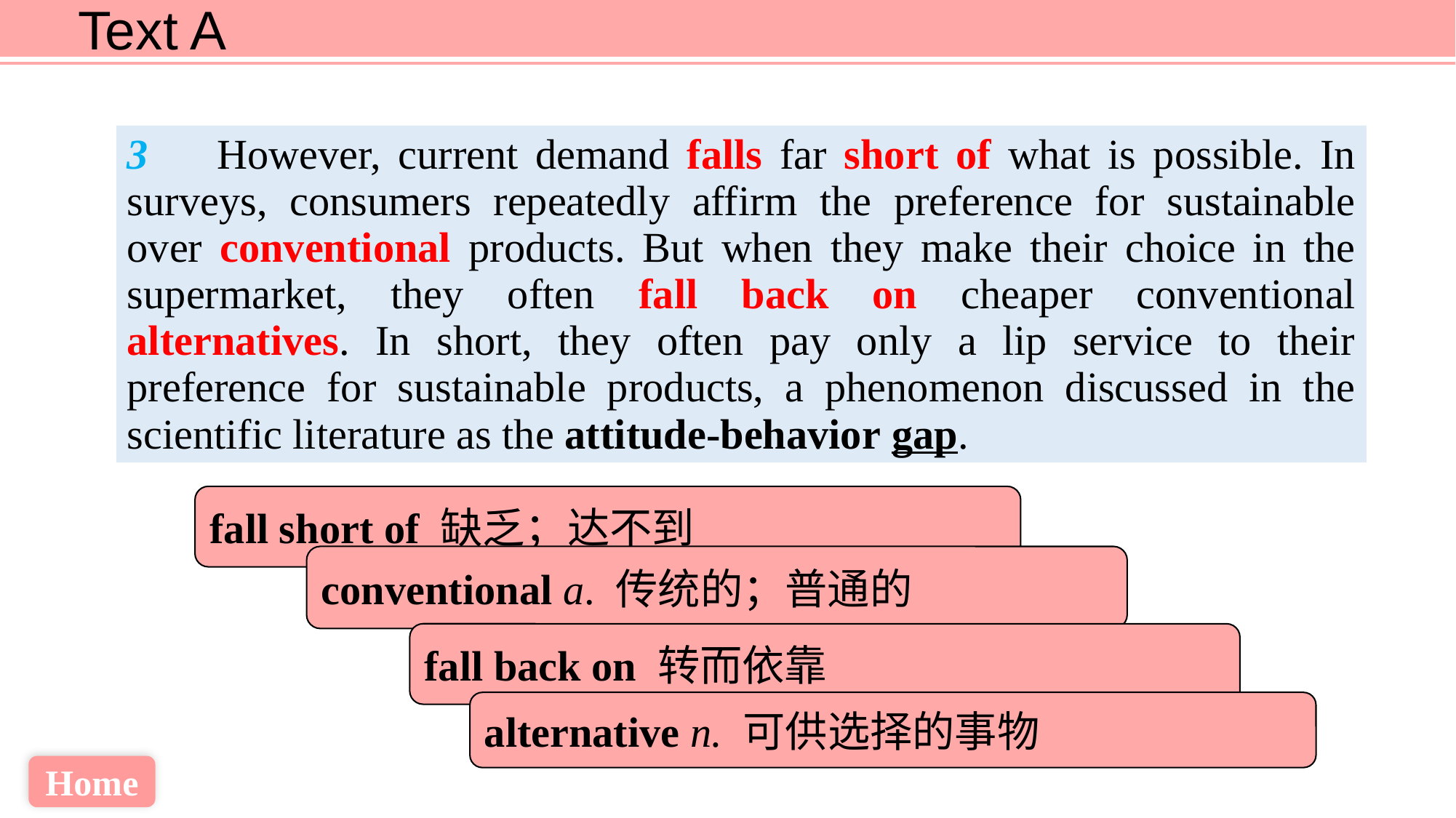

3    However, current demand falls far short of what is possible. In surveys, consumers repeatedly affirm the preference for sustainable over conventional products. But when they make their choice in the supermarket, they often fall back on cheaper conventional alternatives. In short, they often pay only a lip service to their preference for sustainable products, a phenomenon discussed in the scientific literature as the attitude-behavior gap.

fall short of 缺乏；达不到
conventional a. 传统的；普通的
fall back on 转而依靠
alternative n. 可供选择的事物